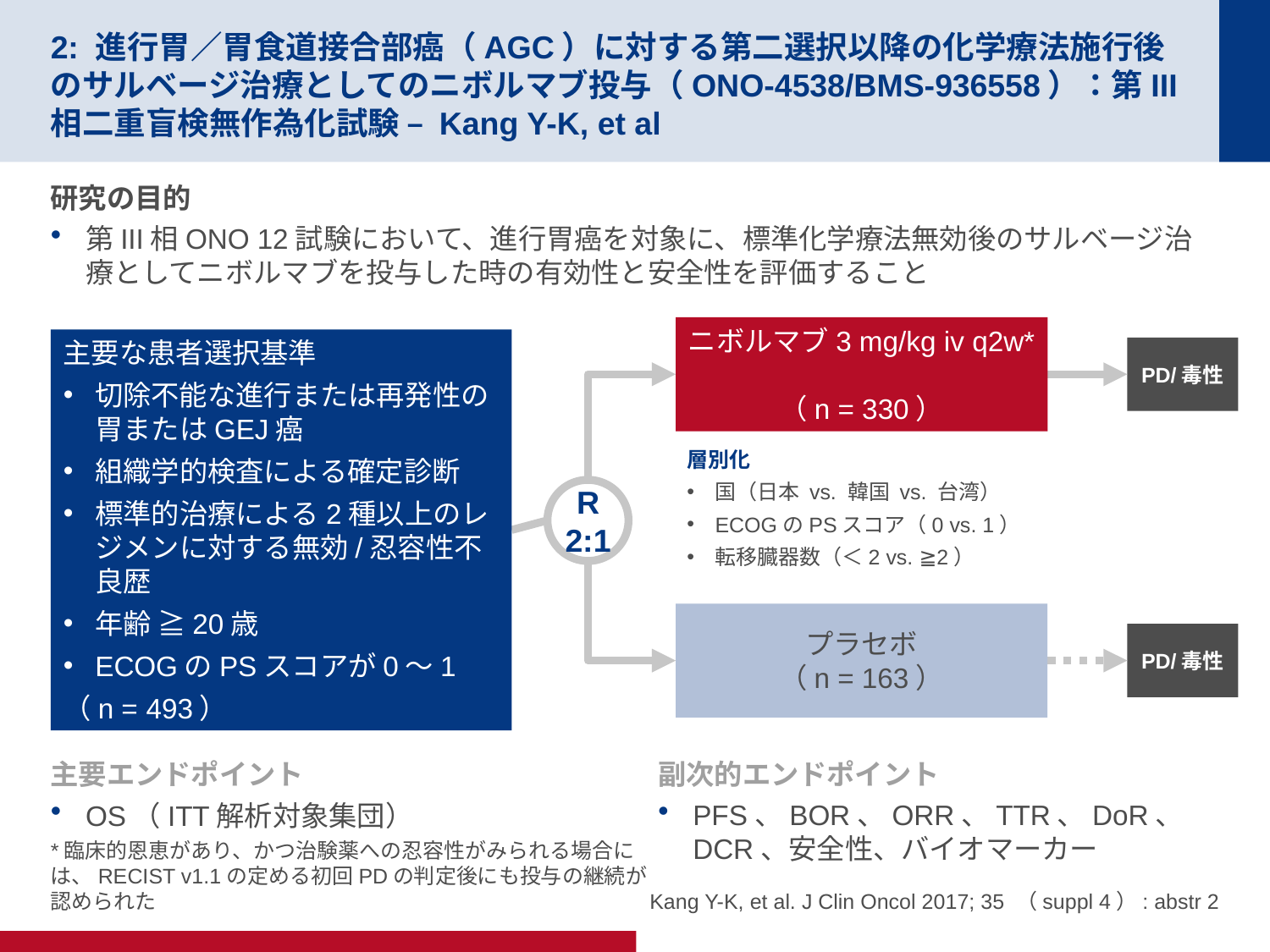

# 2: 進行胃／胃食道接合部癌（AGC）に対する第二選択以降の化学療法施行後のサルベージ治療としてのニボルマブ投与（ONO-4538/BMS-936558）：第III相二重盲検無作為化試験 – Kang Y-K, et al
研究の目的
第III相ONO 12試験において、進行胃癌を対象に、標準化学療法無効後のサルベージ治療としてニボルマブを投与した時の有効性と安全性を評価すること
ニボルマブ3 mg/kg iv q2w*
（n = 330）
主要な患者選択基準
切除不能な進行または再発性の胃またはGEJ癌
組織学的検査による確定診断
標準的治療による2種以上のレジメンに対する無効/忍容性不良歴
年齢 ≧20歳
ECOGのPSスコアが0～1
（n = 493）
PD/毒性
層別化
国（日本 vs. 韓国 vs. 台湾）
ECOGのPSスコア（0 vs. 1）
転移臓器数（＜2 vs. ≧2）
R
2:1
プラセボ
（n = 163）
PD/毒性
主要エンドポイント
OS（ITT解析対象集団）

副次的エンドポイント
PFS、BOR、ORR、TTR、DoR、DCR、安全性、バイオマーカー
*臨床的恩恵があり、かつ治験薬への忍容性がみられる場合には、RECIST v1.1の定める初回PDの判定後にも投与の継続が認められた
Kang Y-K, et al. J Clin Oncol 2017; 35 （suppl 4）: abstr 2